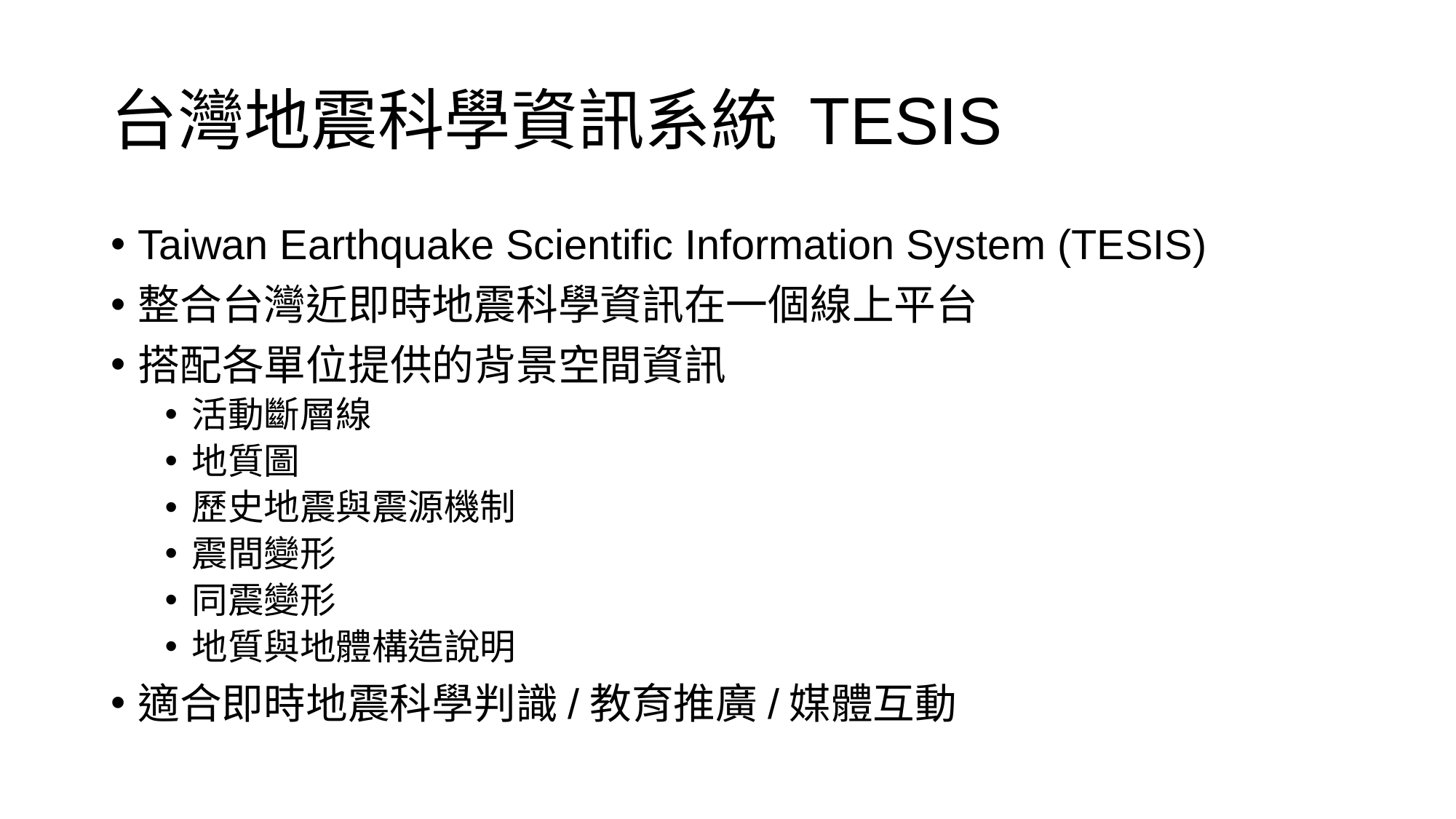

# 台灣地震科學資訊系統 TESIS
Taiwan Earthquake Scientific Information System (TESIS)
整合台灣近即時地震科學資訊在一個線上平台
搭配各單位提供的背景空間資訊
活動斷層線
地質圖
歷史地震與震源機制
震間變形
同震變形
地質與地體構造說明
適合即時地震科學判識/教育推廣/媒體互動